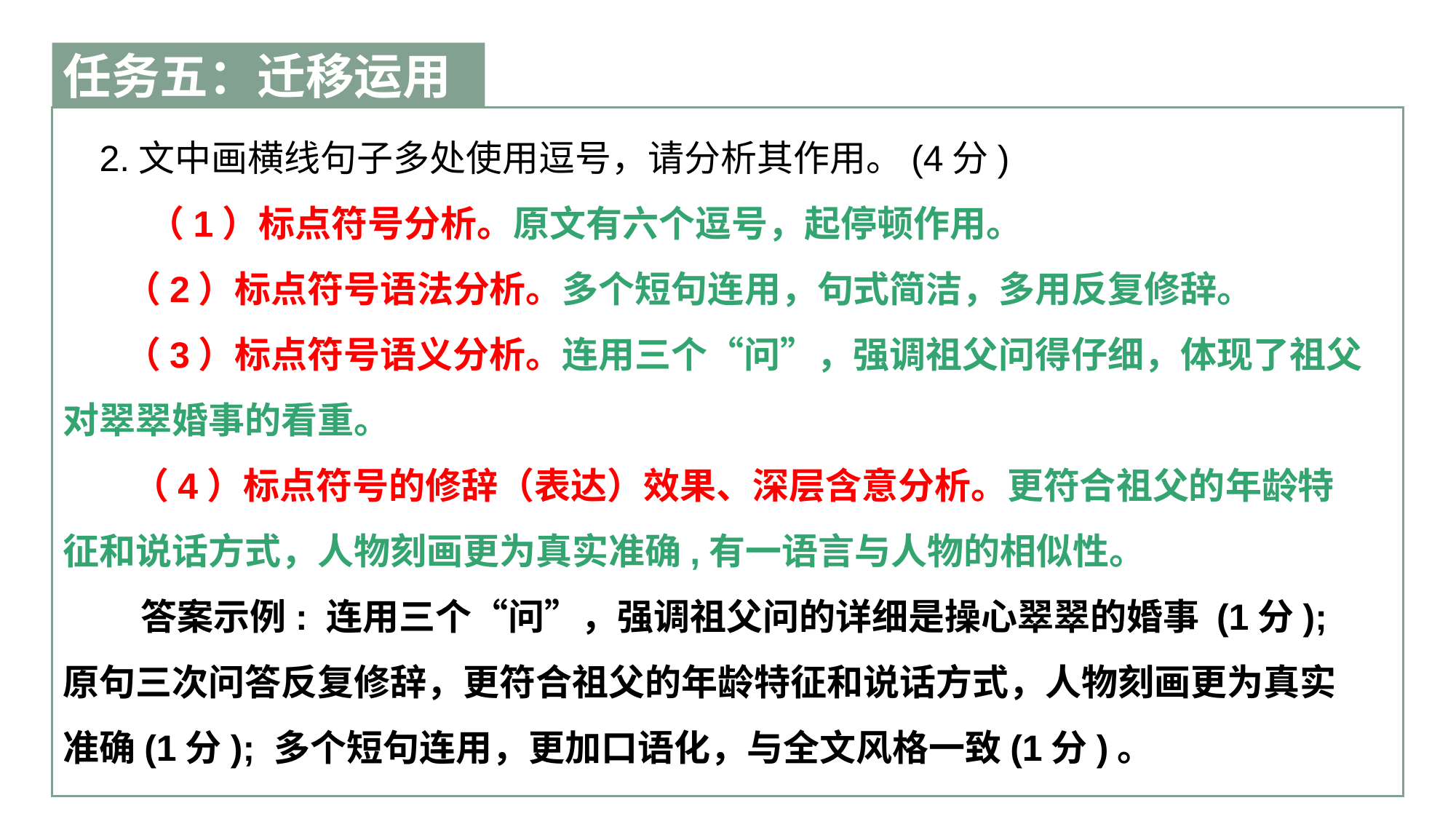

任务五：迁移运用

2.文中画横线句子多处使用逗号，请分析其作用。(4分)
      （1）标点符号分析。原文有六个逗号，起停顿作用。
  （2）标点符号语法分析。多个短句连用，句式简洁，多用反复修辞。
  （3）标点符号语义分析。连用三个“问”，强调祖父问得仔细，体现了祖父对翠翠婚事的看重。
   （4）标点符号的修辞（表达）效果、深层含意分析。更符合祖父的年龄特征和说话方式，人物刻画更为真实准确,有一语言与人物的相似性。
     答案示例: 连用三个“问”，强调祖父问的详细是操心翠翠的婚事 (1分); 原句三次问答反复修辞，更符合祖父的年龄特征和说话方式，人物刻画更为真实准确(1分); 多个短句连用，更加口语化，与全文风格一致(1分)。

点击输入文本信息，简要陈述文本信息，字体大小可调节。点击输入文本信息，简要陈述文本信息，字体大小可调节。
点击输入文本信息，简要陈述文本信息，字体大小可调节。点击输入文本信息，简要陈述文本信息，字体大小可调节。